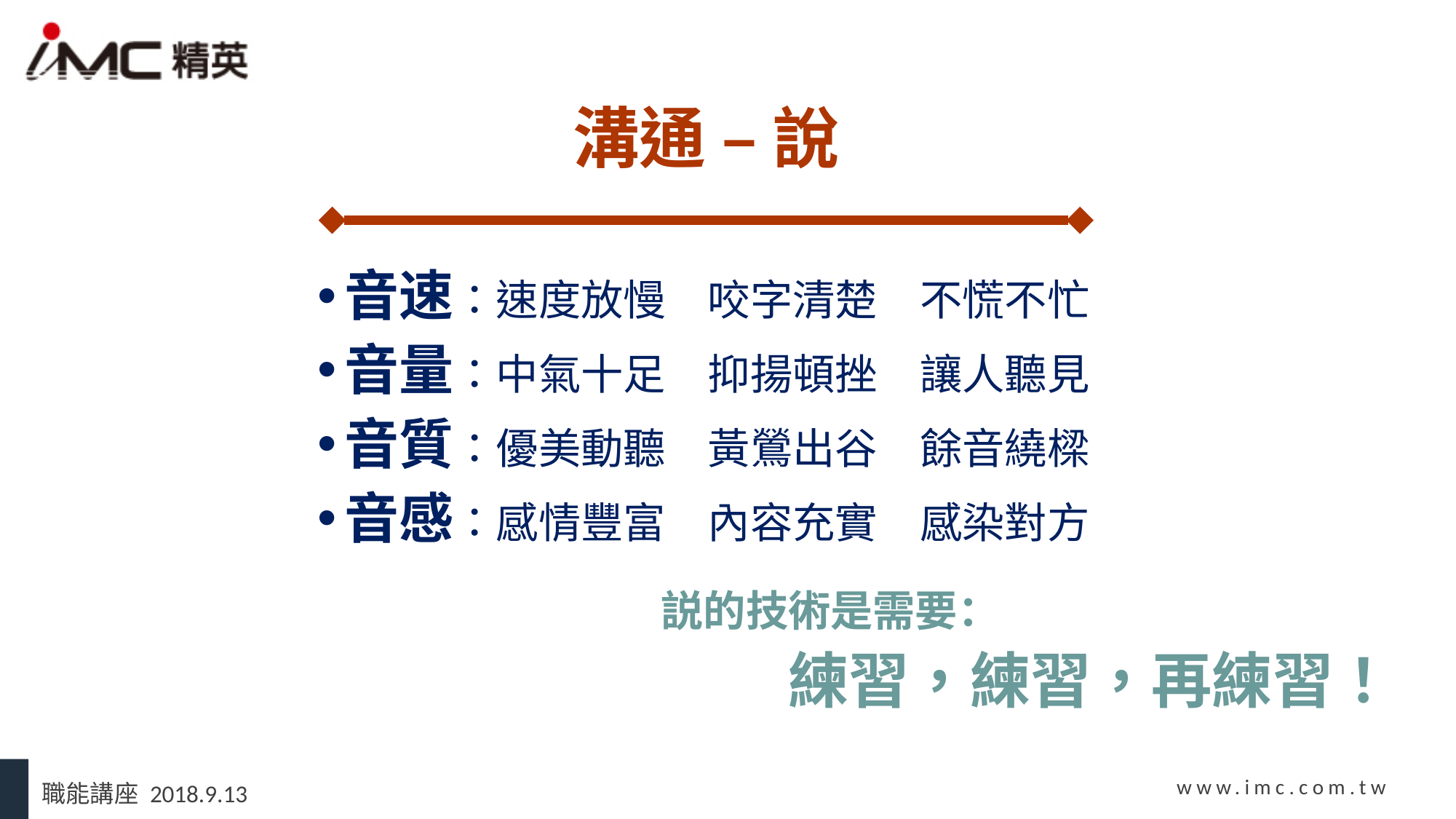

溝通 – 說
音速：速度放慢　咬字清楚　不慌不忙
音量：中氣十足　抑揚頓挫　讓人聽見
音質：優美動聽　黃鶯出谷　餘音繞樑
音感：感情豐富　內容充實　感染對方

説的技術是需要：
　　　練習，練習，再練習！